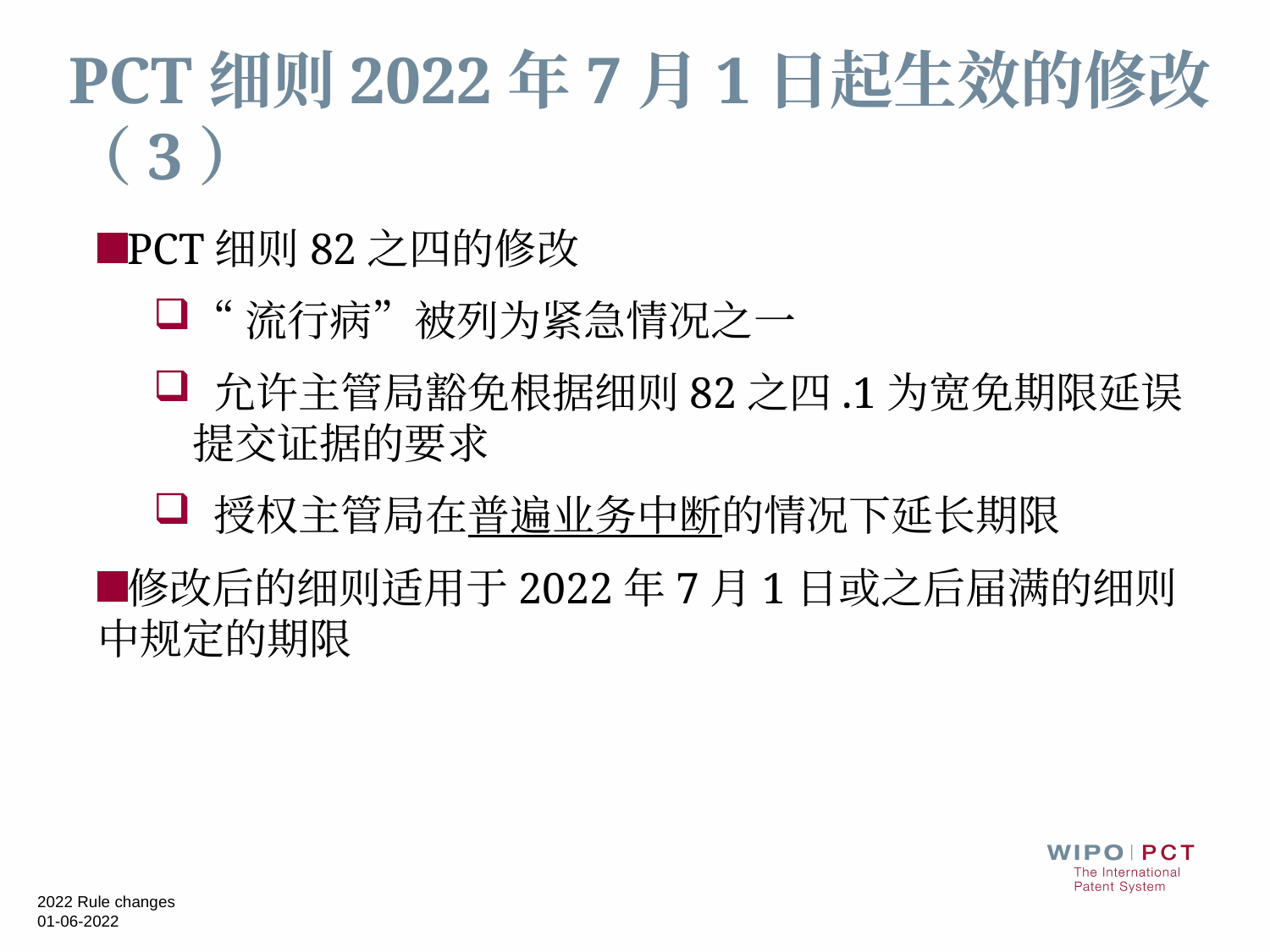

# PCT细则2022年7月1日起生效的修改（3）
PCT细则82之四的修改
“流行病”被列为紧急情况之一
 允许主管局豁免根据细则82之四.1为宽免期限延误提交证据的要求
 授权主管局在普遍业务中断的情况下延长期限
修改后的细则适用于2022年7月1日或之后届满的细则中规定的期限